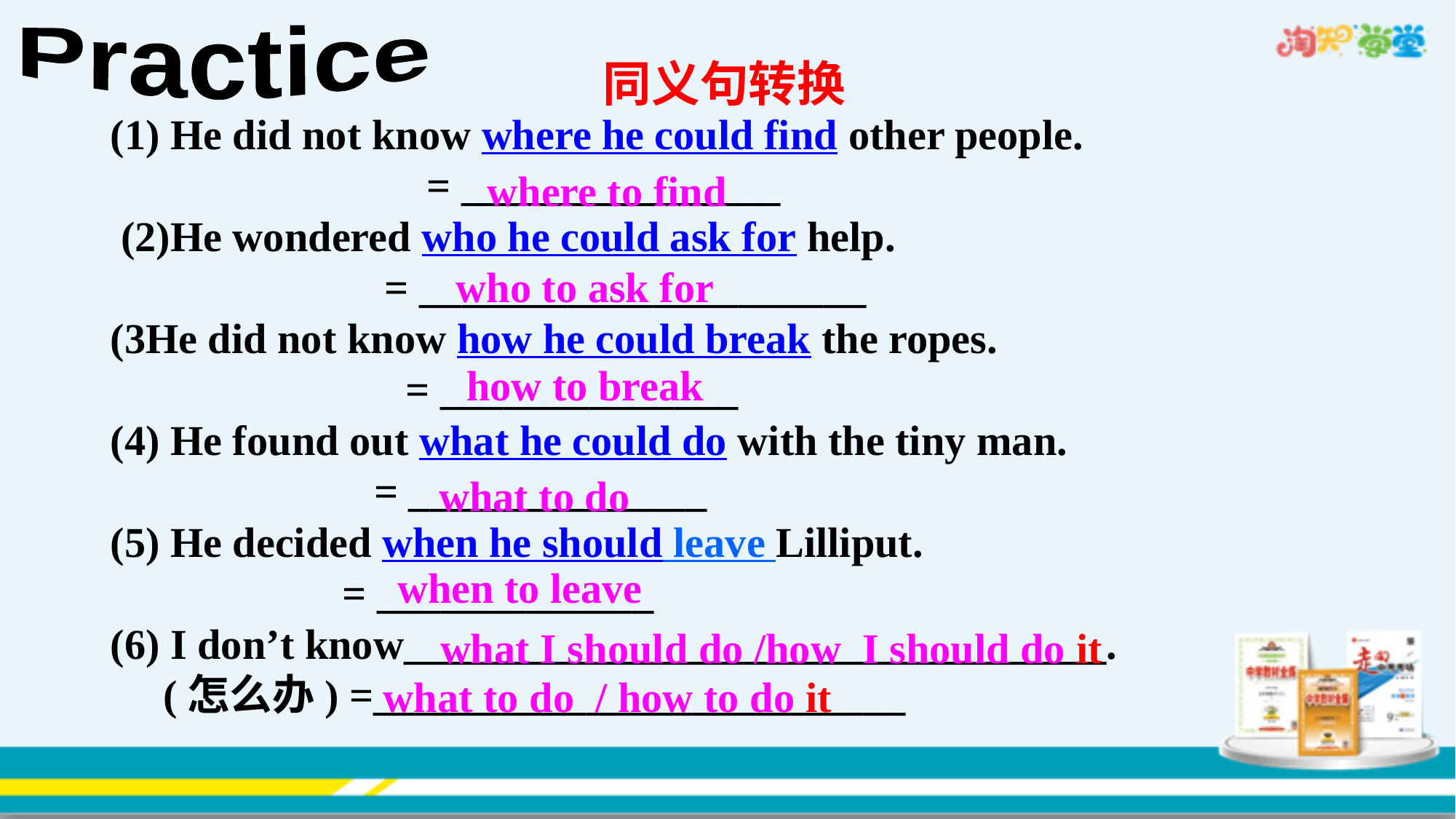

Practice
同义句转换
(1) He did not know where he could find other people.
                              = _______________
 (2)He wondered who he could ask for help.
                          = _____________________
(3He did not know how he could break the ropes.
                            = ______________
(4) He found out what he could do with the tiny man.
                         = ______________
(5) He decided when he should leave Lilliput.
                      = _____________
(6) I don’t know_________________________________.
     (怎么办) =_________________________

where to find
who to ask for
 how to break
 what to do
when to leave
 what I should do /how  I should do it
 what to do  / how to do it